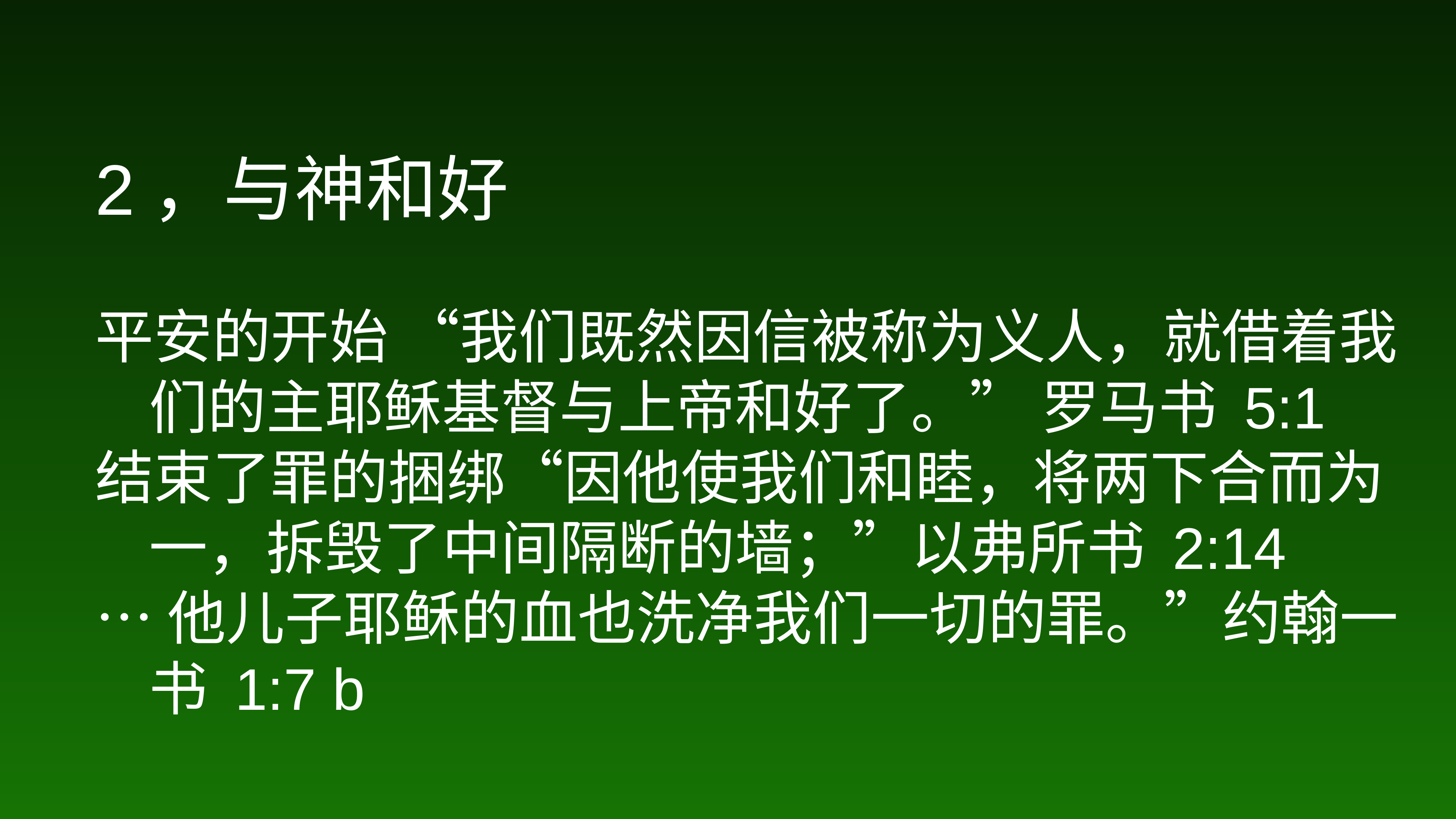

# 2，与神和好

平安的开始 “我们既然因信被称为义人，就借着我们的主耶稣基督与上帝和好了。” 罗马书 5:1
结束了罪的捆绑“因他使我们和睦，将两下合而为一，拆毁了中间隔断的墙；”以弗所书 2:14
…他儿子耶稣的血也洗净我们一切的罪。”约翰一书 1:7 b